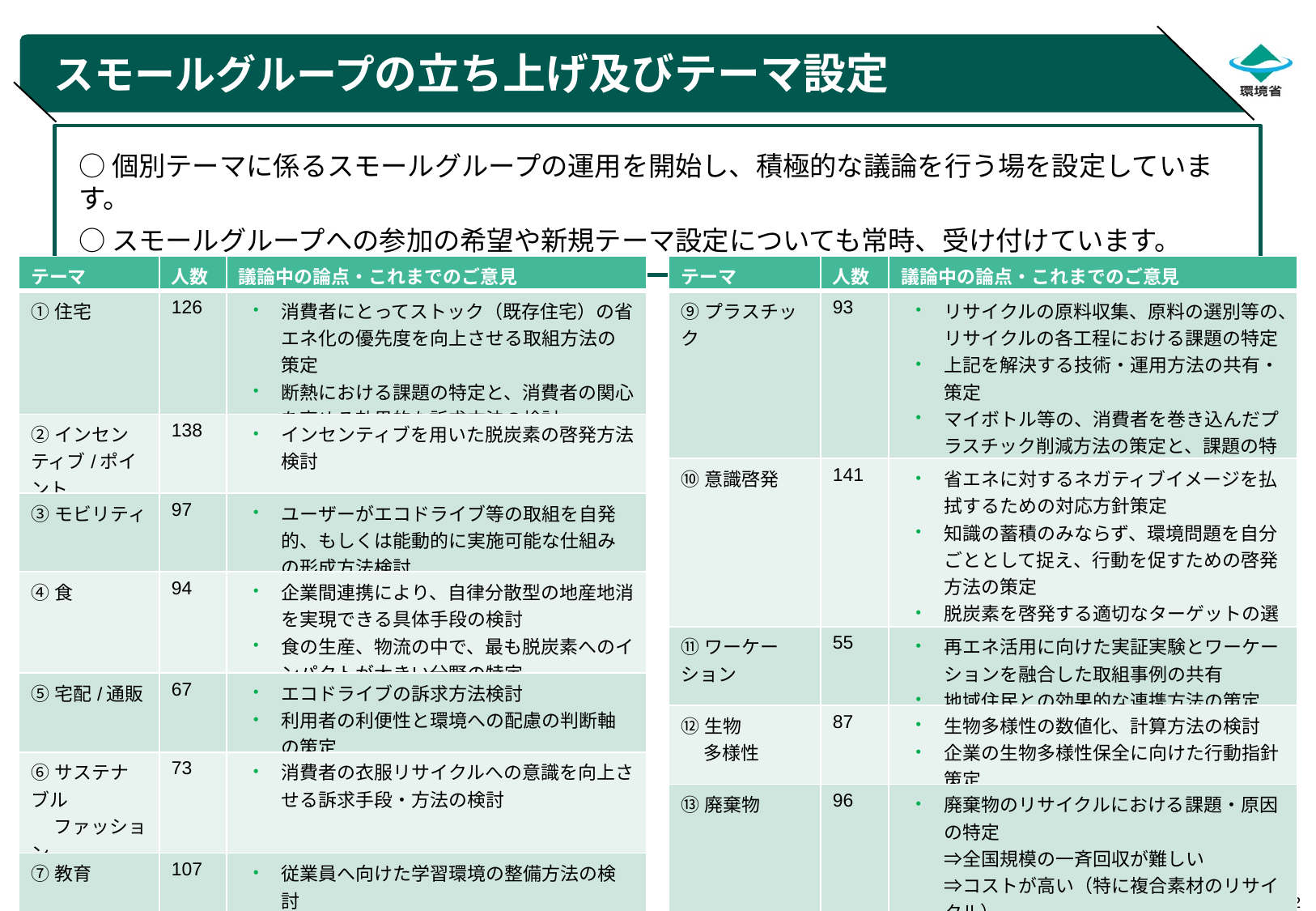

# スモールグループの立ち上げ及びテーマ設定
○個別テーマに係るスモールグループの運用を開始し、積極的な議論を行う場を設定しています。
○スモールグループへの参加の希望や新規テーマ設定についても常時、受け付けています。
| テーマ | 人数 | 議論中の論点・これまでのご意見 |
| --- | --- | --- |
| ⑨プラスチック | 93 | リサイクルの原料収集、原料の選別等の、リサイクルの各工程における課題の特定 上記を解決する技術・運用方法の共有・策定 マイボトル等の、消費者を巻き込んだプラスチック削減方法の策定と、課題の特定 |
| ⑩意識啓発 | 141 | 省エネに対するネガティブイメージを払拭するための対応方針策定 知識の蓄積のみならず、環境問題を自分ごととして捉え、行動を促すための啓発方法の策定 脱炭素を啓発する適切なターゲットの選定 |
| ⑪ワーケーション | 55 | 再エネ活用に向けた実証実験とワーケーションを融合した取組事例の共有 地域住民との効果的な連携方法の策定 |
| ⑫生物 　 多様性 | 87 | 生物多様性の数値化、計算方法の検討 企業の生物多様性保全に向けた行動指針策定 |
| ⑬廃棄物 | 96 | 廃棄物のリサイクルにおける課題・原因の特定 ⇒全国規模の一斉回収が難しい ⇒コストが高い（特に複合素材のリサイクル） ⇒運輸時にCO2が排出される |
| ⑭若者 | 56 | 消費者の環境配慮型商品への購買意欲を向上させる取組方法の検討 ⇒企業間イベント、インセンティブ付与の検討 |
| テーマ | 人数 | 議論中の論点・これまでのご意見 |
| --- | --- | --- |
| ①住宅 | 126 | 消費者にとってストック（既存住宅）の省エネ化の優先度を向上させる取組方法の策定 断熱における課題の特定と、消費者の関心を高める効果的な訴求方法の検討 |
| ②インセンティブ/ポイント | 138 | インセンティブを用いた脱炭素の啓発方法検討 |
| ③モビリティ | 97 | ユーザーがエコドライブ等の取組を自発的、もしくは能動的に実施可能な仕組みの形成方法検討 |
| ④食 | 94 | 企業間連携により、自律分散型の地産地消を実現できる具体手段の検討 食の生産、物流の中で、最も脱炭素へのインパクトが大きい分野の特定 |
| ⑤宅配/通販 | 67 | エコドライブの訴求方法検討 利用者の利便性と環境への配慮の判断軸の策定 |
| ⑥サステナブル 　 ファッション | 73 | 消費者の衣服リサイクルへの意識を向上させる訴求手段・方法の検討 |
| ⑦教育 | 107 | 従業員へ向けた学習環境の整備方法の検討 子供が自分ごととして行動できる教育方法の策定 |
| ⑧GHG 　見える化 | 149 | 見える化から、行動変容に繋がる仕組みの策定 |
※令和６年１月31日時点